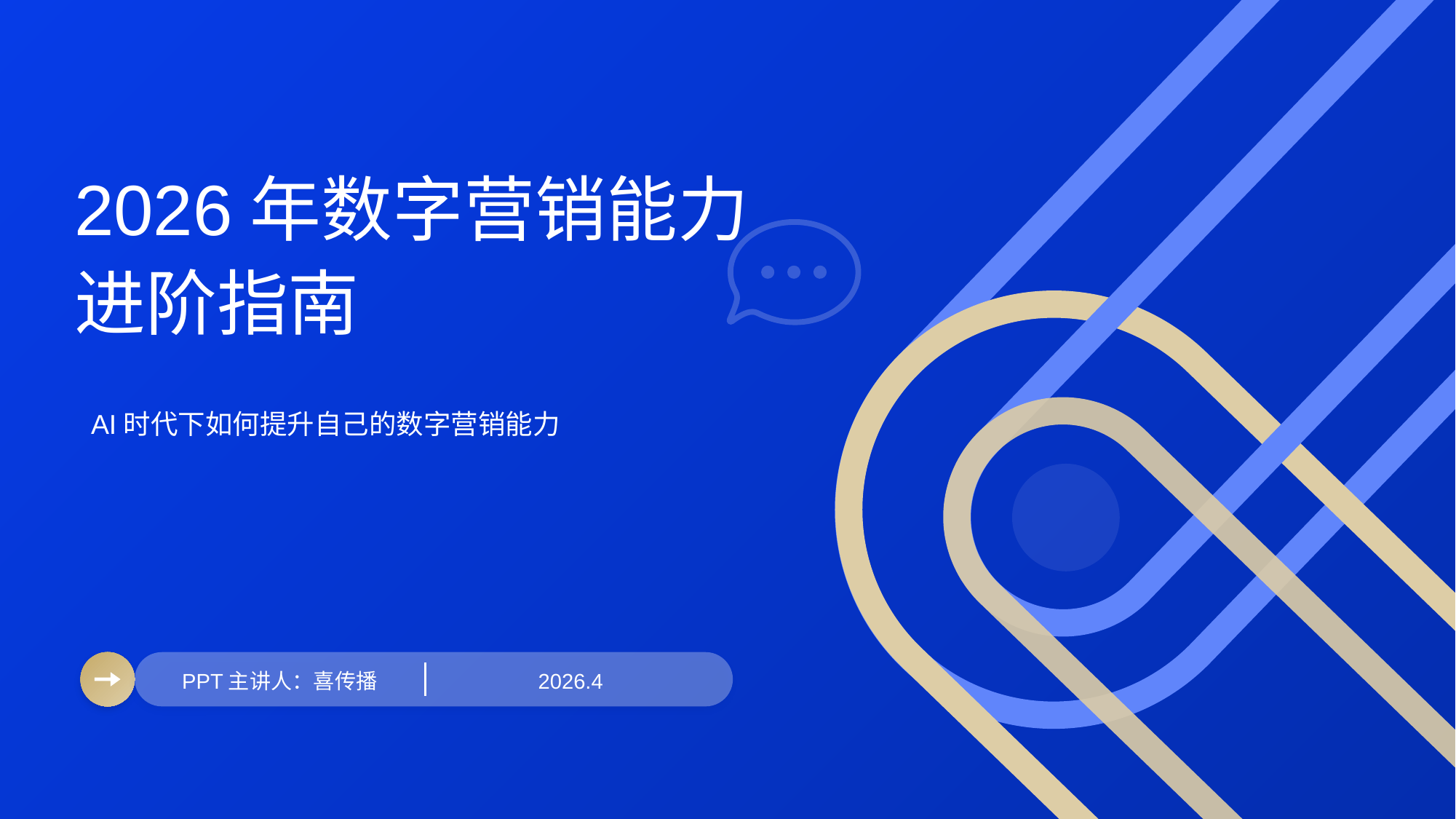

2026年数字营销能力进阶指南

AI时代下如何提升自己的数字营销能力

PPT主讲人：喜传播
2026.4